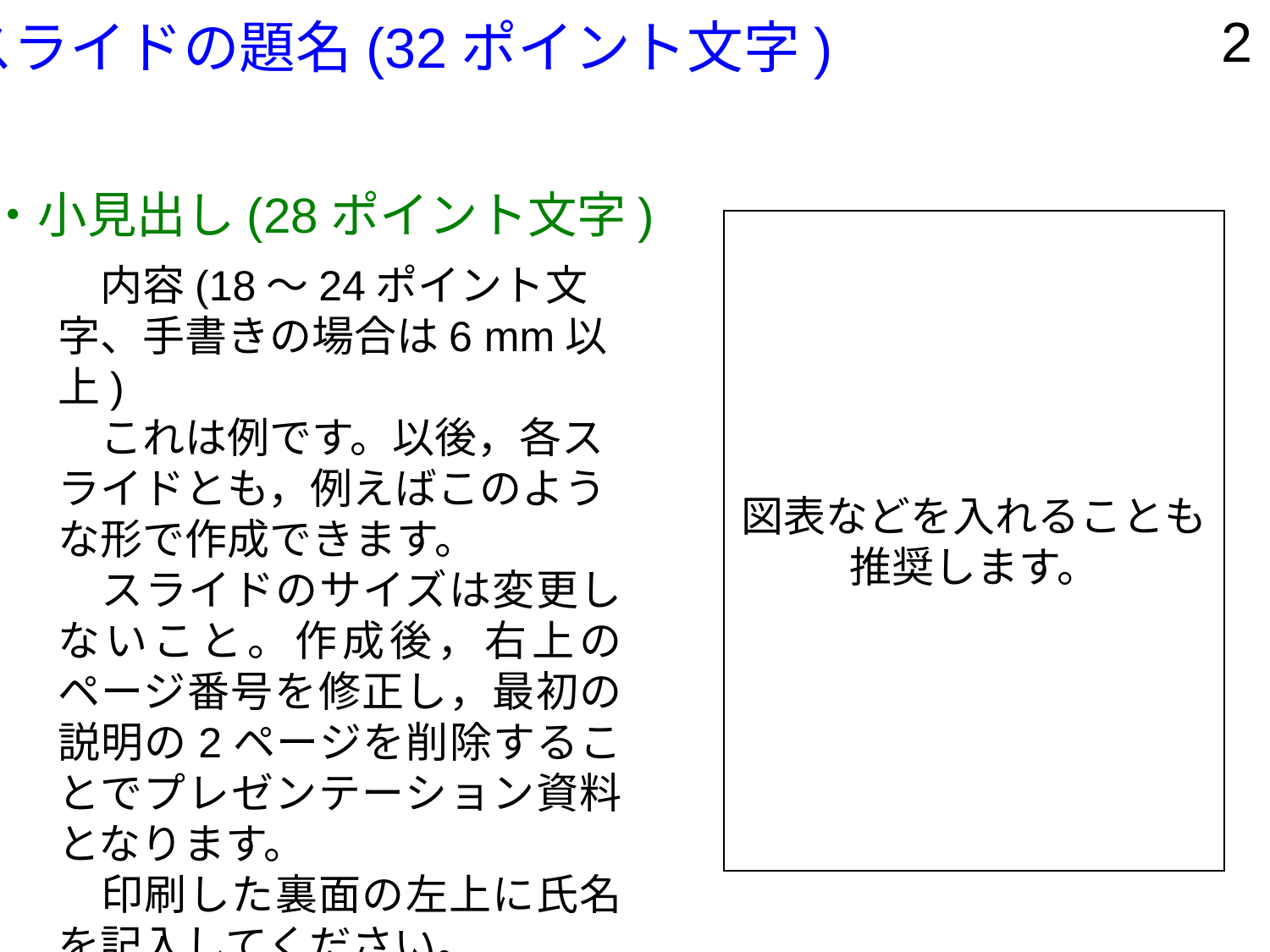

2
スライドの題名(32ポイント文字)
・小見出し(28ポイント文字)
図表などを入れることも
推奨します。
　内容(18～24ポイント文字、手書きの場合は6 mm以上)
　これは例です。以後，各スライドとも，例えばこのような形で作成できます。
　スライドのサイズは変更しないこと。作成後，右上のページ番号を修正し，最初の説明の2ページを削除することでプレゼンテーション資料となります。
　印刷した裏面の左上に氏名を記入してください。